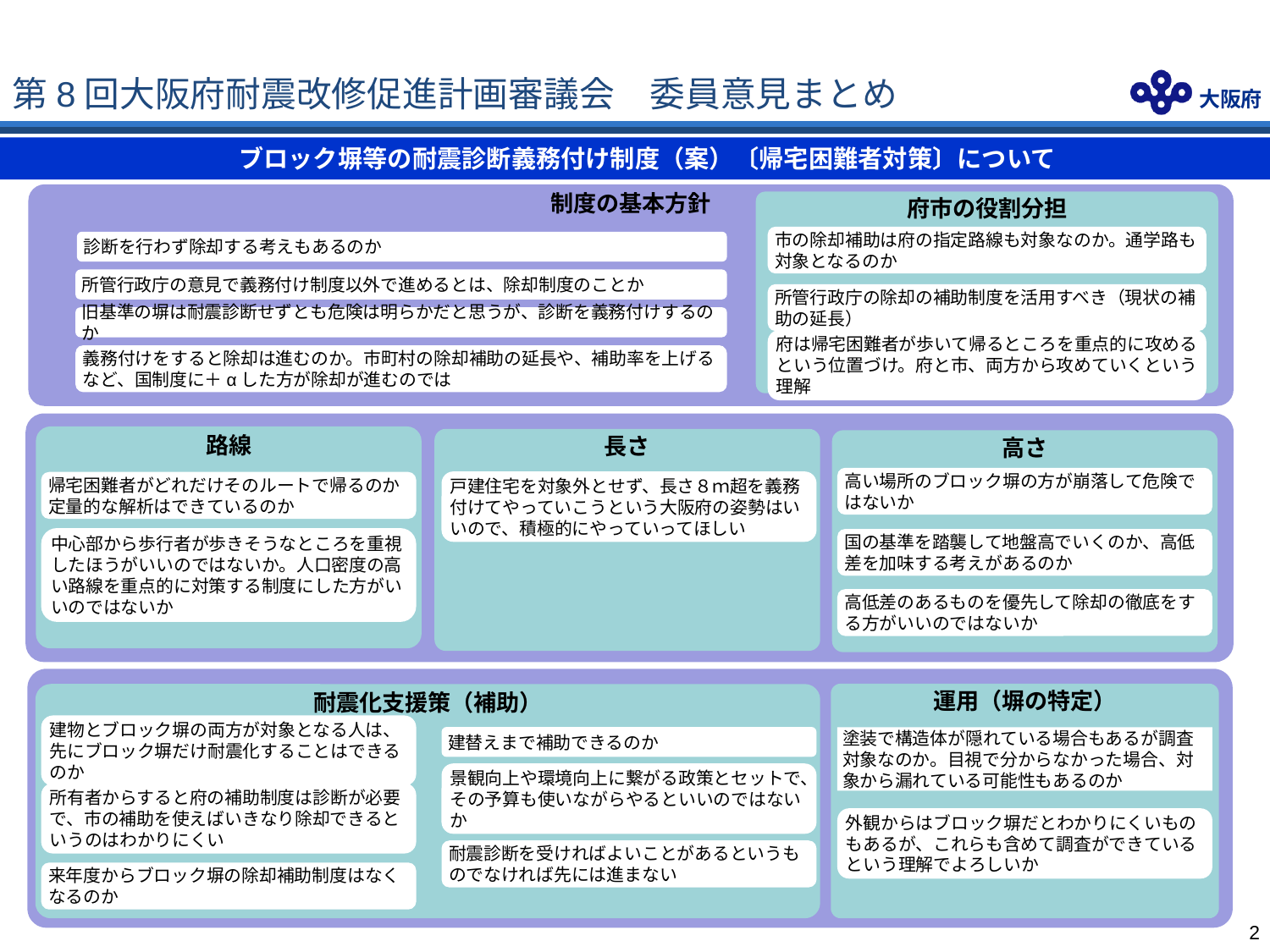

第8回大阪府耐震改修促進計画審議会　委員意見まとめ
　ブロック塀等の耐震診断義務付け制度（案）〔帰宅困難者対策〕について
制度の基本方針

府市の役割分担

市の除却補助は府の指定路線も対象なのか。通学路も対象となるのか
診断を行わず除却する考えもあるのか
所管行政庁の意見で義務付け制度以外で進めるとは、除却制度のことか
所管行政庁の除却の補助制度を活用すべき（現状の補助の延長）
旧基準の塀は耐震診断せずとも危険は明らかだと思うが、診断を義務付けするのか
府は帰宅困難者が歩いて帰るところを重点的に攻めるという位置づけ。府と市、両方から攻めていくという理解
義務付けをすると除却は進むのか。市町村の除却補助の延長や、補助率を上げるなど、国制度に＋αした方が除却が進むのでは

路線

長さ

高さ

高い場所のブロック塀の方が崩落して危険ではないか
戸建住宅を対象外とせず、長さ８ｍ超を義務付けてやっていこうという大阪府の姿勢はいいので、積極的にやっていってほしい
帰宅困難者がどれだけそのルートで帰るのか定量的な解析はできているのか
中心部から歩行者が歩きそうなところを重視したほうがいいのではないか。人口密度の高い路線を重点的に対策する制度にした方がいいのではないか
国の基準を踏襲して地盤高でいくのか、高低差を加味する考えがあるのか
高低差のあるものを優先して除却の徹底をする方がいいのではないか

運用（塀の特定）

耐震化支援策（補助）

建物とブロック塀の両方が対象となる人は、先にブロック塀だけ耐震化することはできるのか
建替えまで補助できるのか
塗装で構造体が隠れている場合もあるが調査対象なのか。目視で分からなかった場合、対象から漏れている可能性もあるのか
景観向上や環境向上に繋がる政策とセットで、その予算も使いながらやるといいのではないか
所有者からすると府の補助制度は診断が必要で、市の補助を使えばいきなり除却できるというのはわかりにくい
外観からはブロック塀だとわかりにくいものもあるが、これらも含めて調査ができているという理解でよろしいか
耐震診断を受ければよいことがあるというものでなければ先には進まない
来年度からブロック塀の除却補助制度はなくなるのか
2